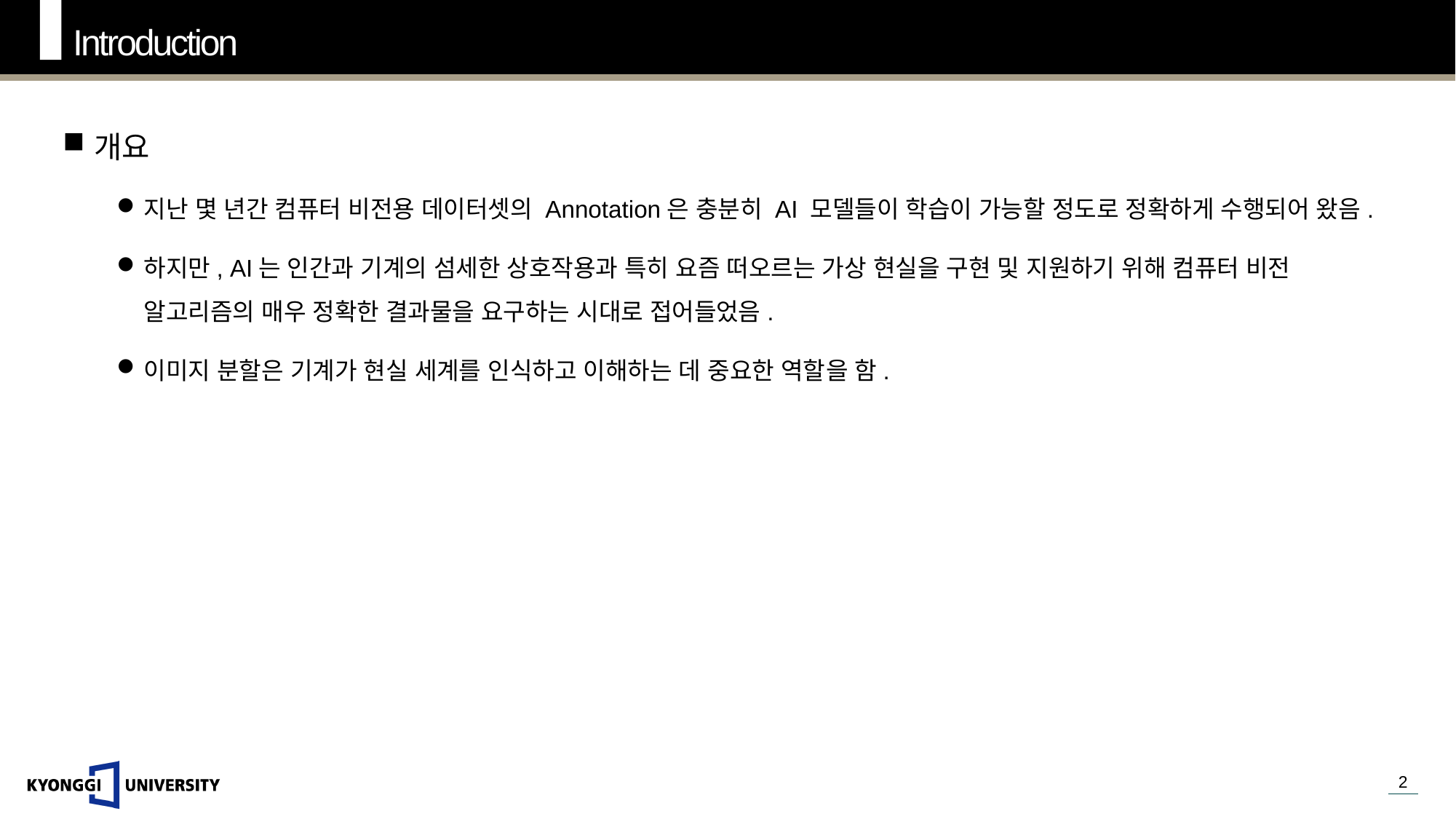

Introduction
개요
지난 몇 년간 컴퓨터 비전용 데이터셋의 Annotation은 충분히 AI 모델들이 학습이 가능할 정도로 정확하게 수행되어 왔음.
하지만, AI는 인간과 기계의 섬세한 상호작용과 특히 요즘 떠오르는 가상 현실을 구현 및 지원하기 위해 컴퓨터 비전 알고리즘의 매우 정확한 결과물을 요구하는 시대로 접어들었음.
이미지 분할은 기계가 현실 세계를 인식하고 이해하는 데 중요한 역할을 함.